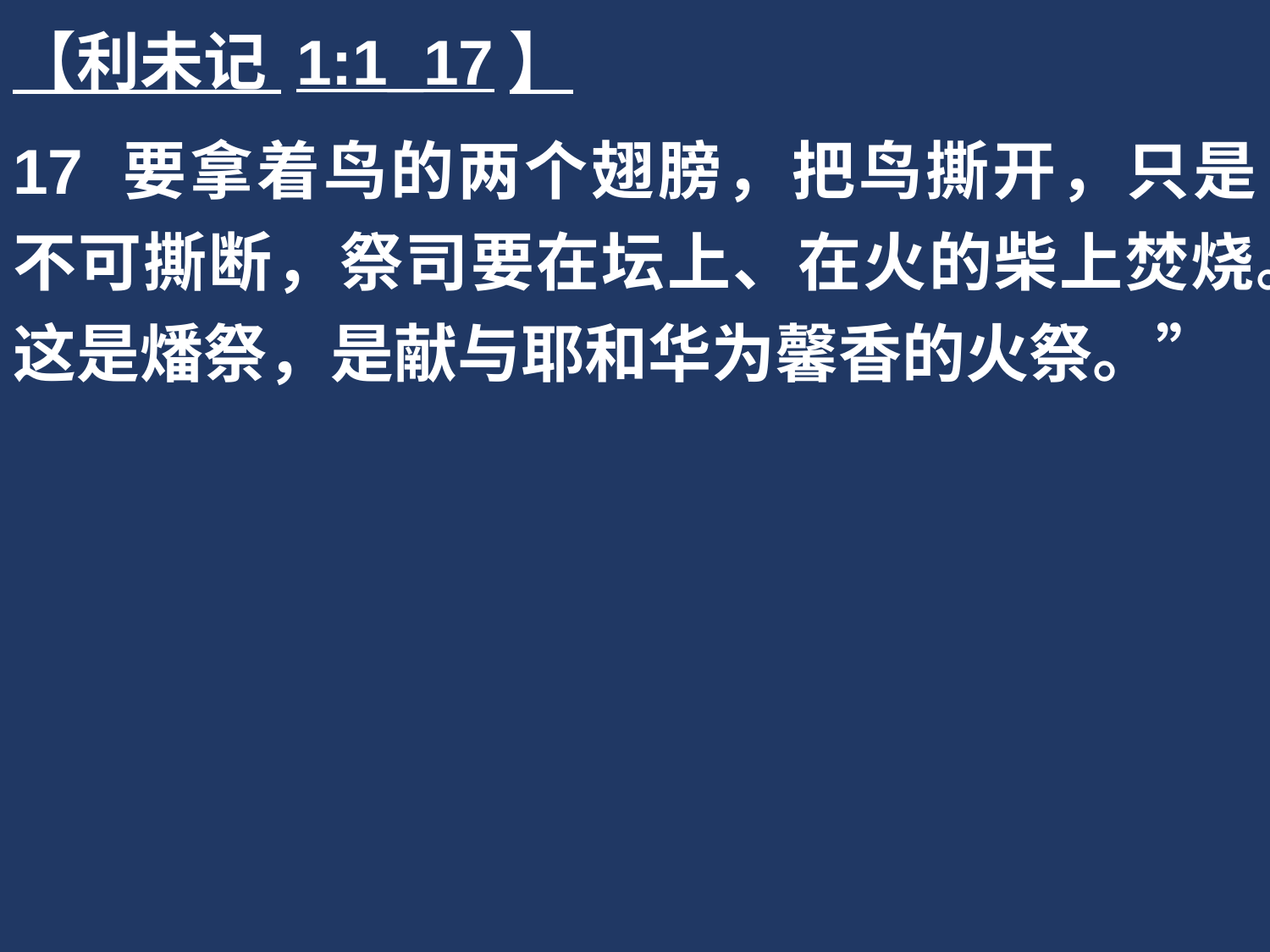

【利未记 1:1_17】
17 要拿着鸟的两个翅膀，把鸟撕开，只是不可撕断，祭司要在坛上、在火的柴上焚烧。这是燔祭，是献与耶和华为馨香的火祭。”